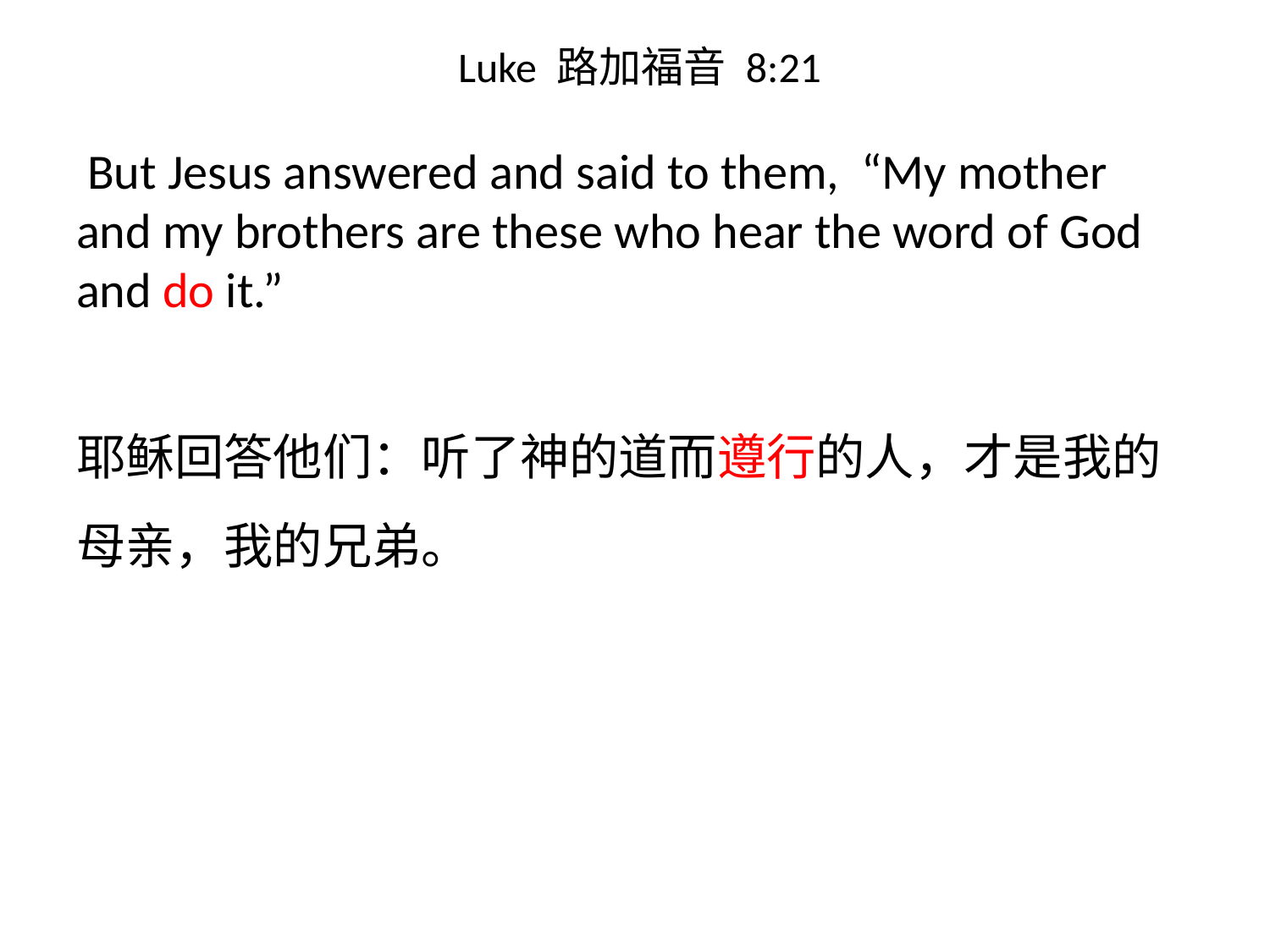

# Luke 路加福音 8:21
 But Jesus answered and said to them,  “My mother and my brothers are these who hear the word of God and do it.”

耶稣回答他们：听了神的道而遵行的人，才是我的母亲，我的兄弟。